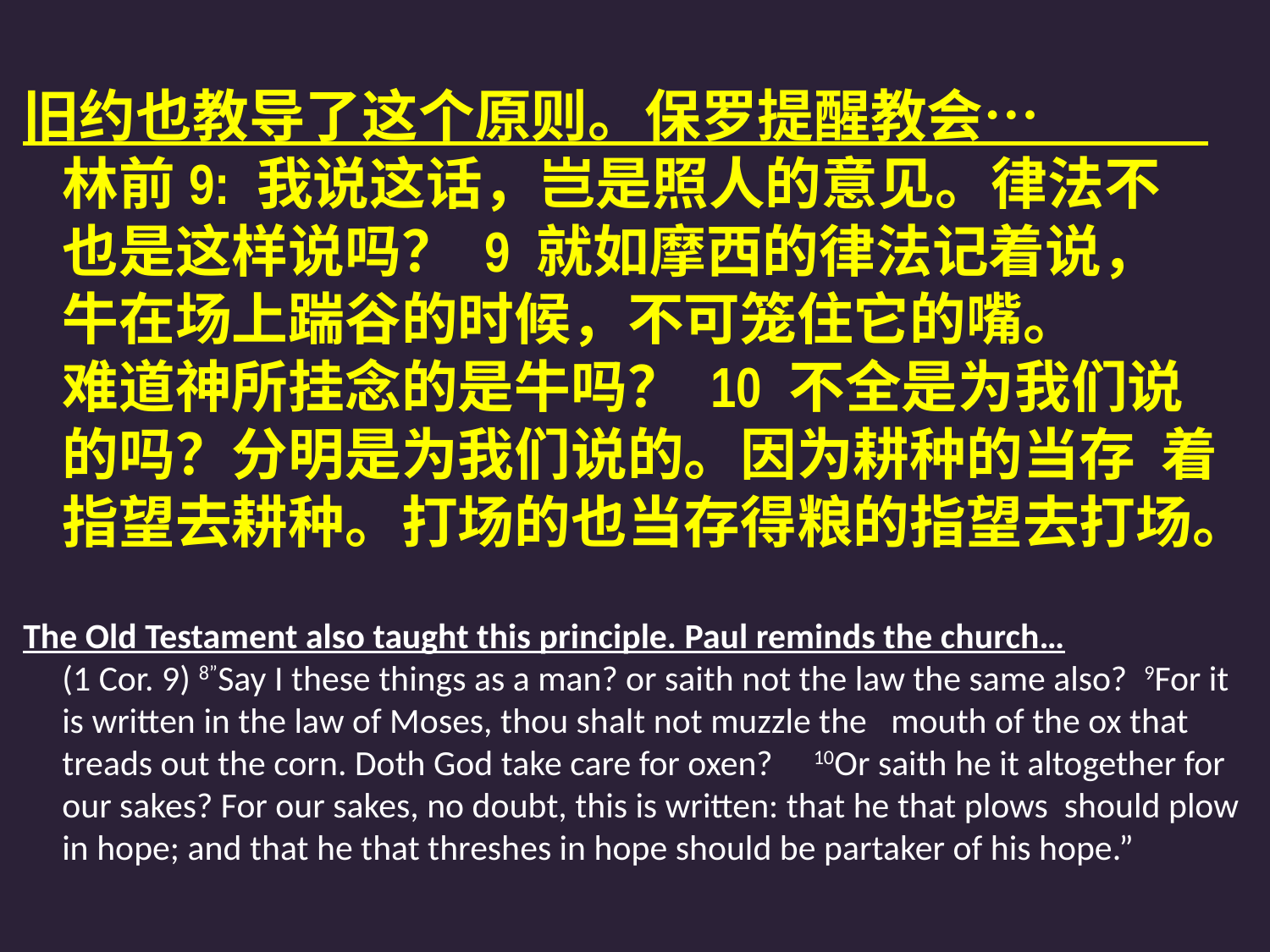

旧约也教导了这个原则。保罗提醒教会…              林前9: 我说这话，岂是照人的意见。律法不     也是这样说吗？ 9 就如摩西的律法记着说，      牛在场上踹谷的时候，不可笼住它的嘴。          难道神所挂念的是牛吗？ 10 不全是为我们说    的吗？分明是为我们说的。因为耕种的当存  着指望去耕种。打场的也当存得粮的指望去打场。

The Old Testament also taught this principle. Paul reminds the church…
	(1 Cor. 9) 8”Say I these things as a man? or saith not the law the same also?  9For it is written in the law of Moses, thou shalt not muzzle the   mouth of the ox that treads out the corn. Doth God take care for oxen?     10Or saith he it altogether for our sakes? For our sakes, no doubt, this is written: that he that plows  should plow in hope; and that he that threshes in hope should be partaker of his hope.”